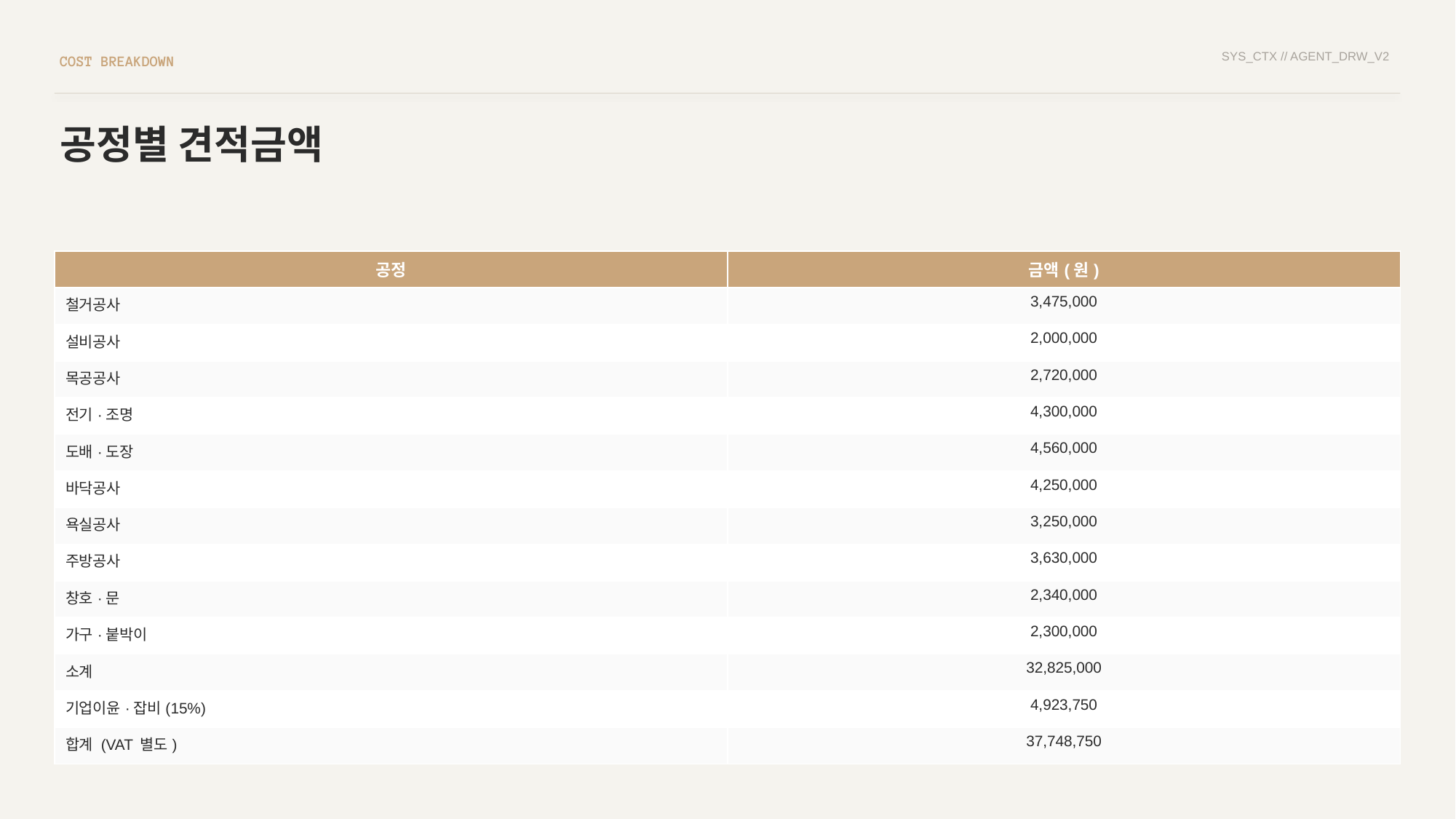

SYS_CTX // AGENT_DRW_V2
COST BREAKDOWN

공정별 견적금액
| 공정 | 금액(원) |
| --- | --- |
| 철거공사 | 3,475,000 |
| 설비공사 | 2,000,000 |
| 목공공사 | 2,720,000 |
| 전기·조명 | 4,300,000 |
| 도배·도장 | 4,560,000 |
| 바닥공사 | 4,250,000 |
| 욕실공사 | 3,250,000 |
| 주방공사 | 3,630,000 |
| 창호·문 | 2,340,000 |
| 가구·붙박이 | 2,300,000 |
| 소계 | 32,825,000 |
| 기업이윤·잡비(15%) | 4,923,750 |
| 합계 (VAT 별도) | 37,748,750 |